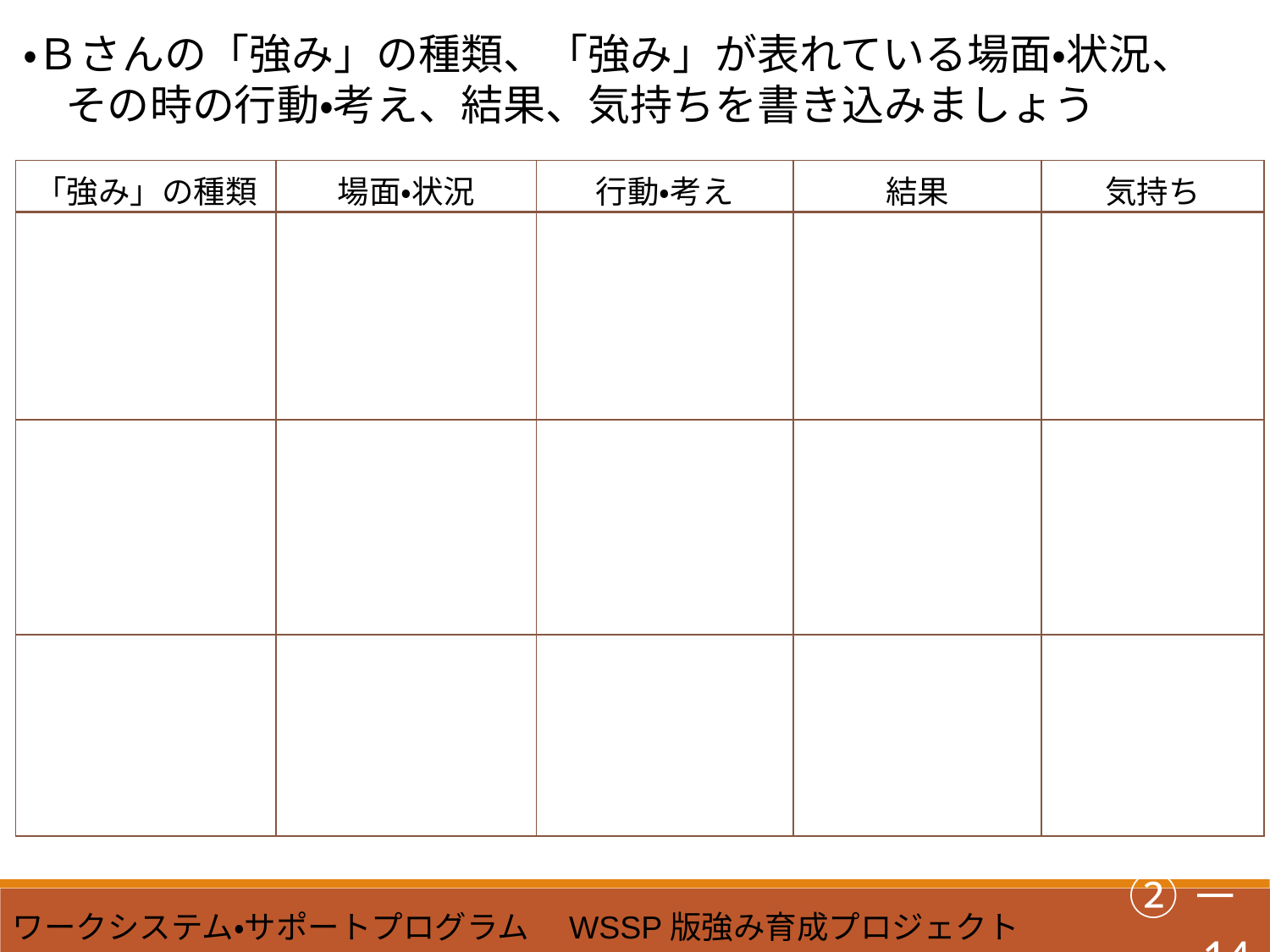

・Ｂさんの「強み」の種類、「強み」が表れている場面・状況、
　その時の行動・考え、結果、気持ちを書き込みましょう
| 「強み」の種類 | 場面・状況 | 行動・考え | 結果 | 気持ち |
| --- | --- | --- | --- | --- |
|  |  |  |  |  |
|  |  |  |  |  |
|  |  |  |  |  |
②－14
ワークシステム・サポートプログラム　WSSP版強み育成プロジェクト